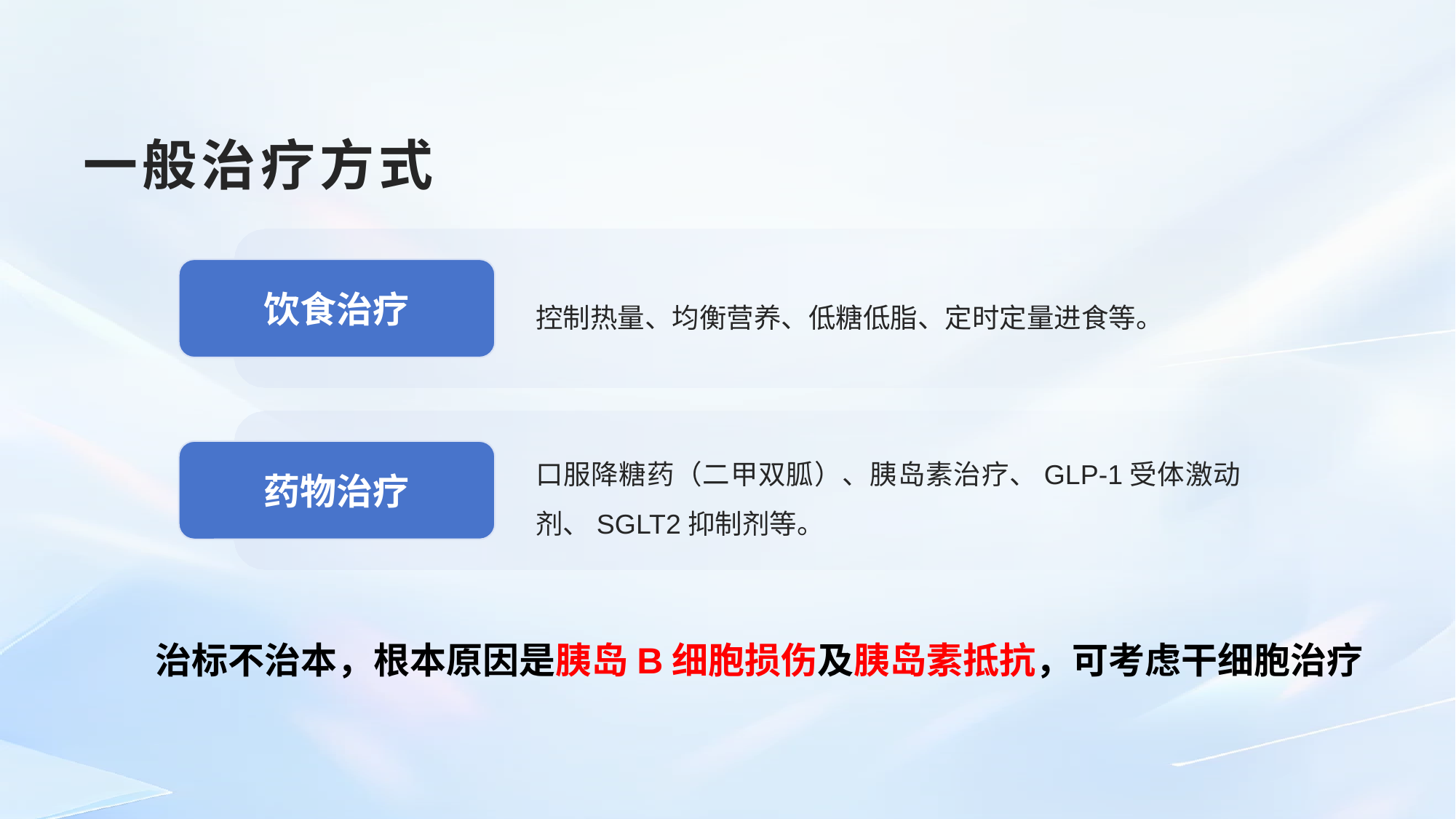

# 一般治疗方式

控制热量、均衡营养、低糖低脂、定时定量进食等。
饮食治疗

口服降糖药（二甲双胍）、胰岛素治疗、GLP-1受体激动剂、SGLT2抑制剂等。
药物治疗
治标不治本，根本原因是胰岛B细胞损伤及胰岛素抵抗，可考虑干细胞治疗